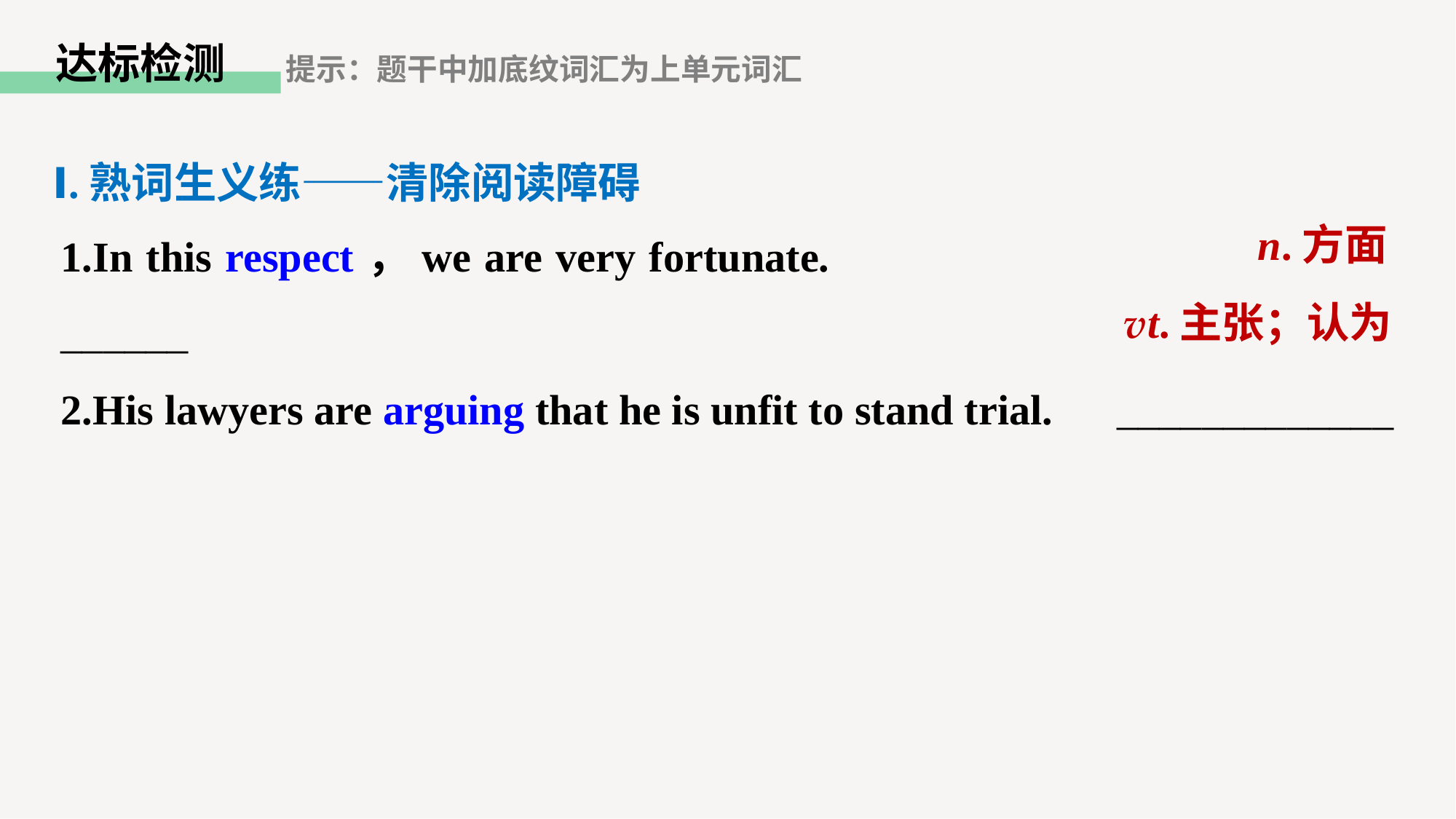

达标检测
提示：题干中加底纹词汇为上单元词汇

Ⅰ.熟词生义练——清除阅读障碍
1.In this respect，we are very fortunate.                                            ______
2.His lawyers are arguing that he is unfit to stand trial.      _____________
n.方面
vt.主张；认为